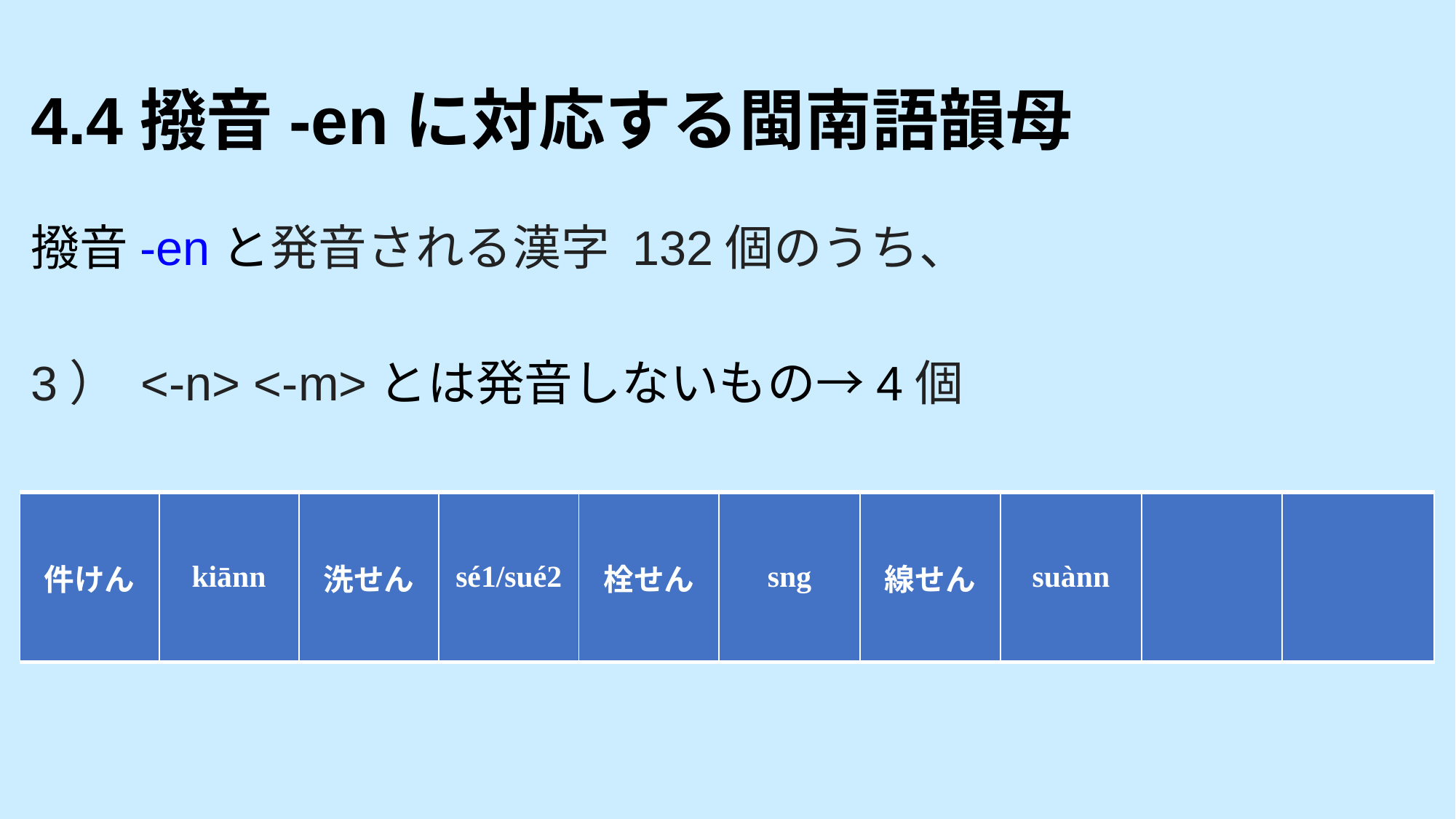

# 4.4撥音-enに対応する閩南語韻母
撥音-enと発音される漢字 132個のうち、

3） <-n> <-m>とは発音しないもの→4個

| 件けん | kiānn | 洗せん | sé1/sué2 | 栓せん | sng | 線せん | suànn |  |  |
| --- | --- | --- | --- | --- | --- | --- | --- | --- | --- |